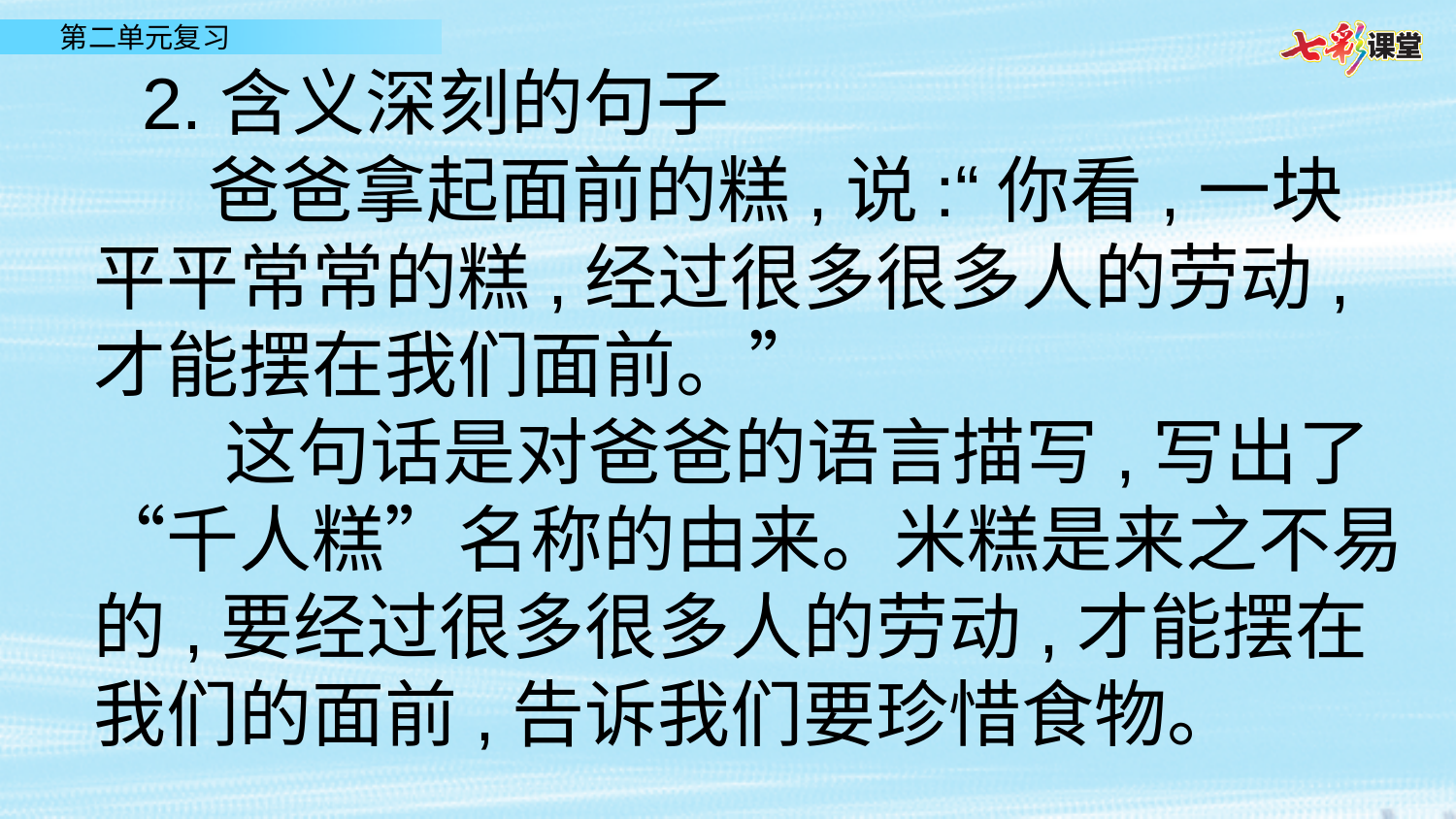

2.含义深刻的句子
   爸爸拿起面前的糕,说:“你看,一块平平常常的糕,经过很多很多人的劳动,才能摆在我们面前。”
    这句话是对爸爸的语言描写,写出了“千人糕”名称的由来。米糕是来之不易的,要经过很多很多人的劳动,才能摆在我们的面前,告诉我们要珍惜食物。